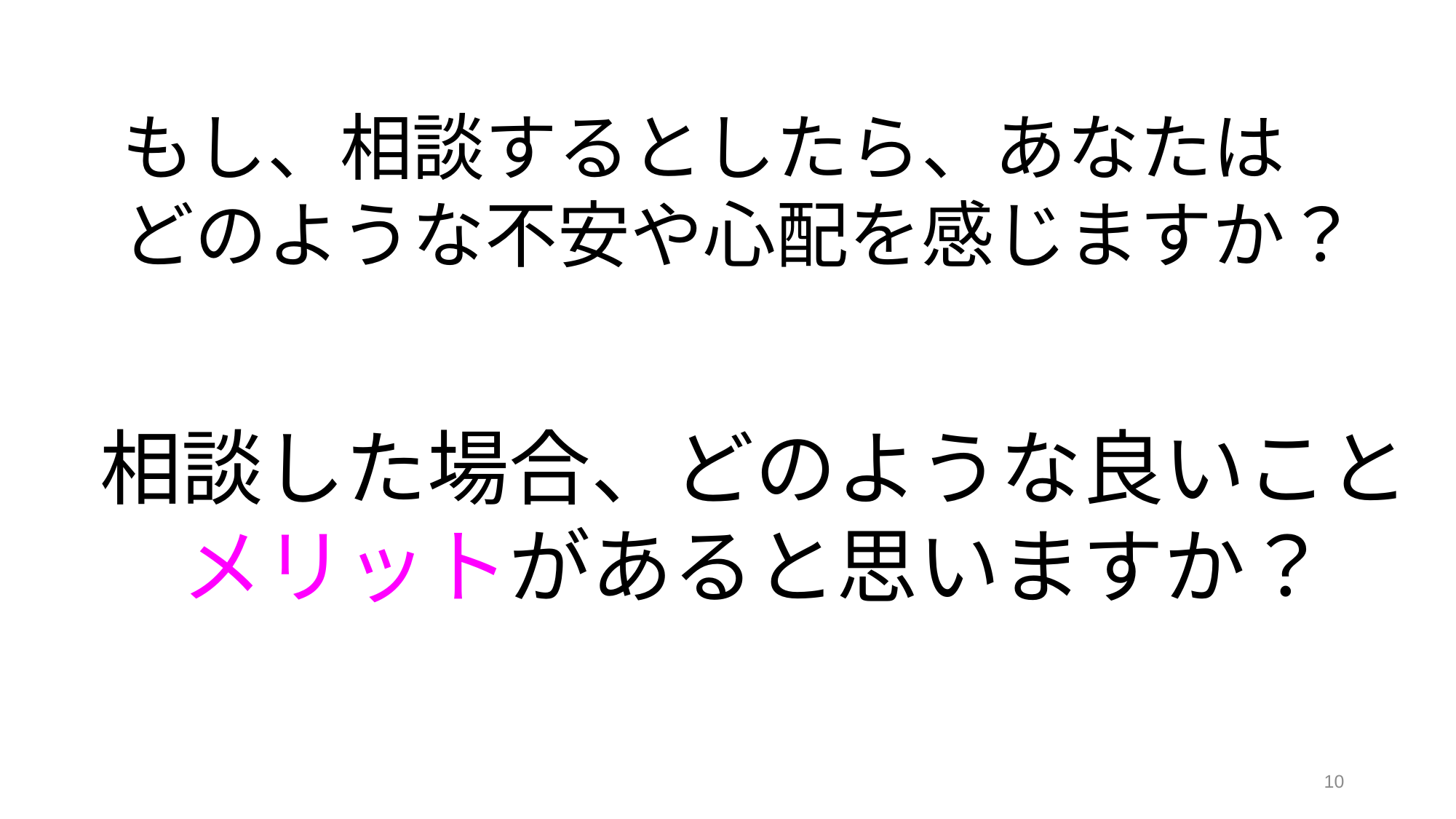

もし、相談するとしたら、あなたは
どのような不安や心配を感じますか？
相談した場合、どのような良いこと
　メリットがあると思いますか？
10